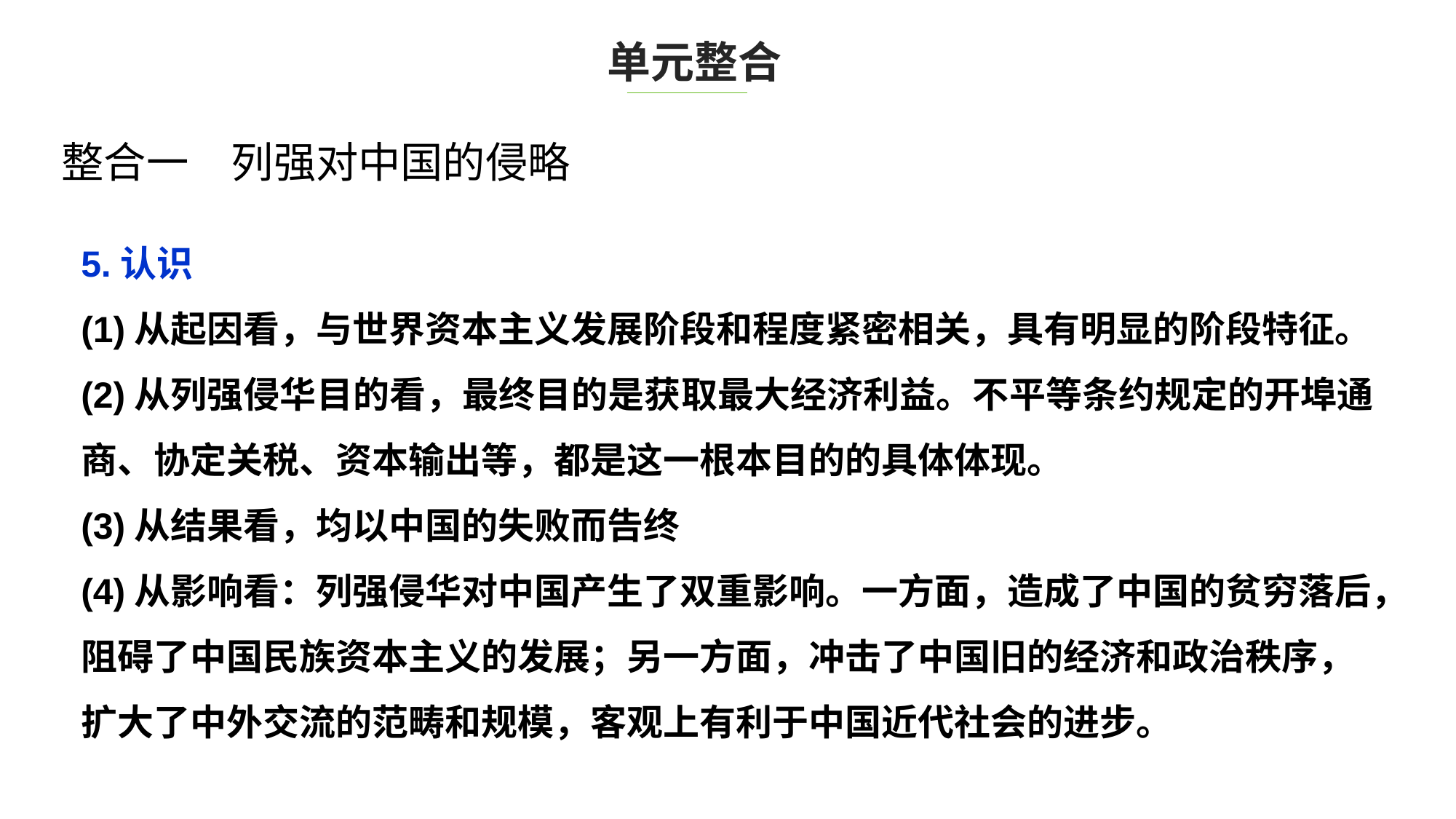

单元整合
整合一　列强对中国的侵略
5.认识
(1)从起因看，与世界资本主义发展阶段和程度紧密相关，具有明显的阶段特征。
(2)从列强侵华目的看，最终目的是获取最大经济利益。不平等条约规定的开埠通商、协定关税、资本输出等，都是这一根本目的的具体体现。
(3)从结果看，均以中国的失败而告终
(4)从影响看：列强侵华对中国产生了双重影响。一方面，造成了中国的贫穷落后，阻碍了中国民族资本主义的发展；另一方面，冲击了中国旧的经济和政治秩序，扩大了中外交流的范畴和规模，客观上有利于中国近代社会的进步。